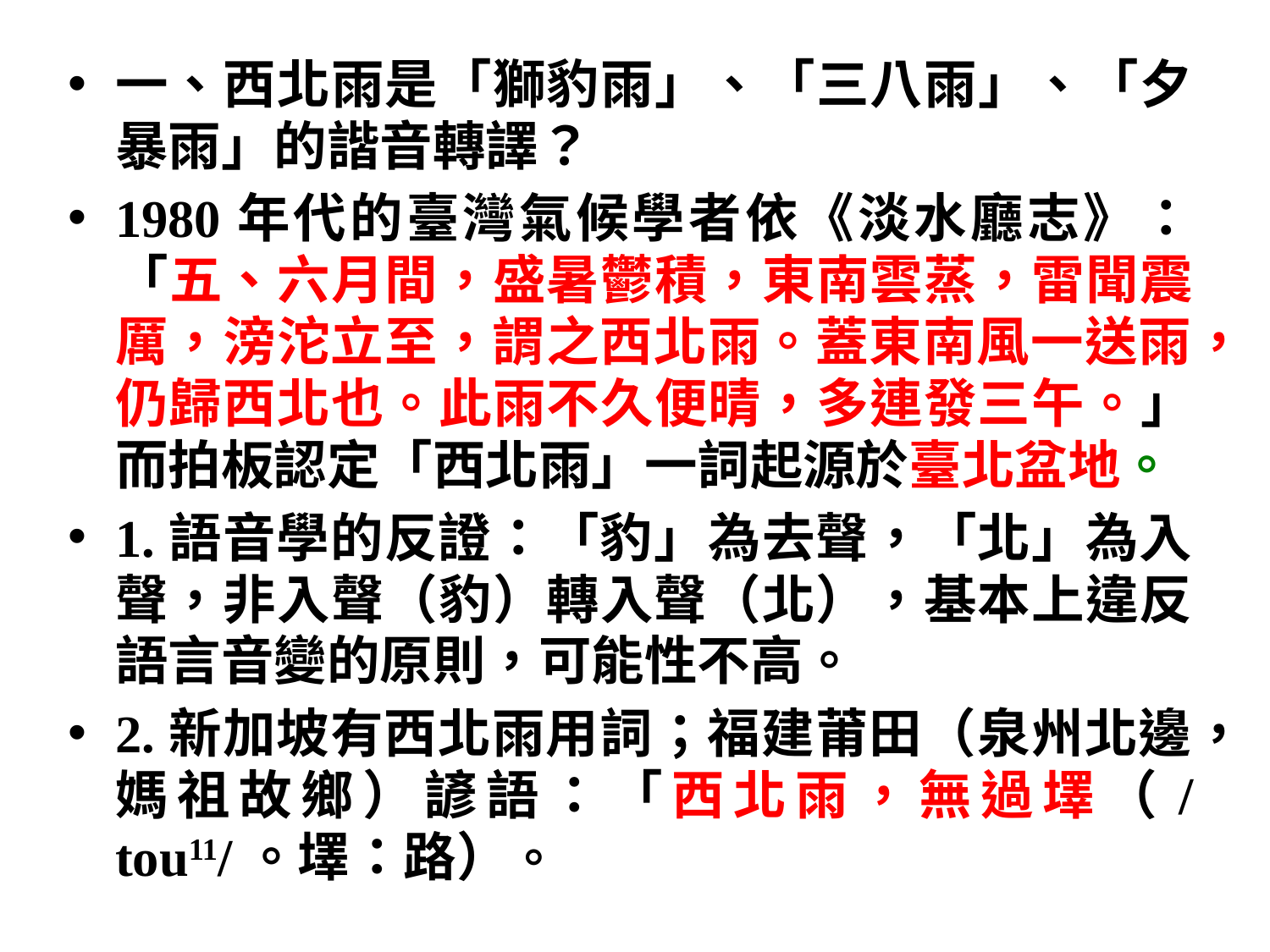

一、西北雨是「獅豹雨」、「三八雨」、「夕暴雨」的諧音轉譯？
1980年代的臺灣氣候學者依《淡水廳志》：「五、六月間，盛暑鬱積，東南雲蒸，雷聞震厲，滂沱立至，謂之西北雨。蓋東南風一送雨，仍歸西北也。此雨不久便晴，多連發三午。」而拍板認定「西北雨」一詞起源於臺北盆地。
1.語音學的反證：「豹」為去聲，「北」為入聲，非入聲（豹）轉入聲（北），基本上違反語言音變的原則，可能性不高。
2.新加坡有西北雨用詞；福建莆田（泉州北邊，媽祖故鄉）諺語：「西北雨，無過墿（/tou11/。墿：路）。